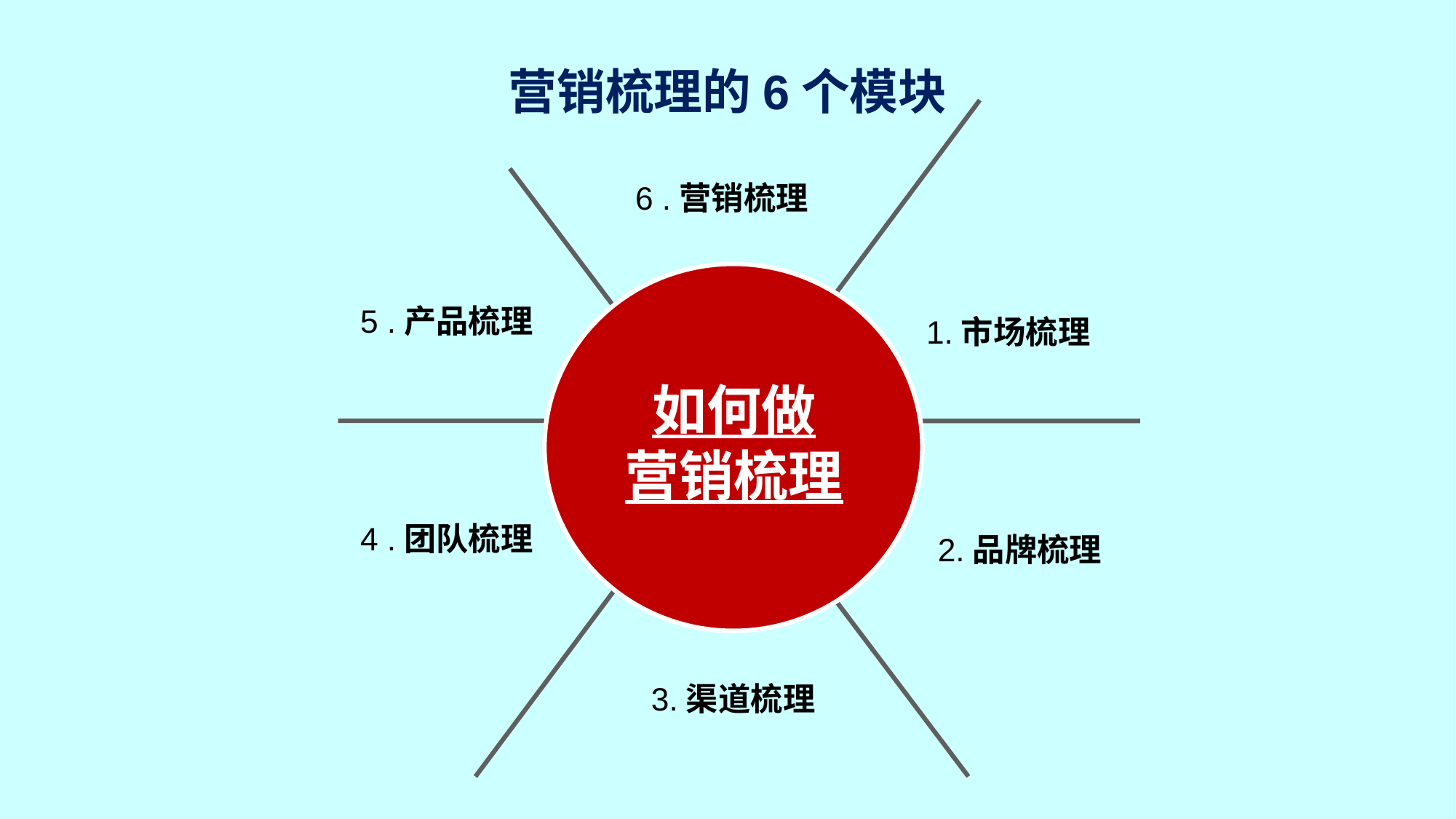

营销梳理的6个模块

6 .营销梳理

5 .产品梳理
1.市场梳理
如何做
营销梳理

4 .团队梳理
2.品牌梳理
3.渠道梳理